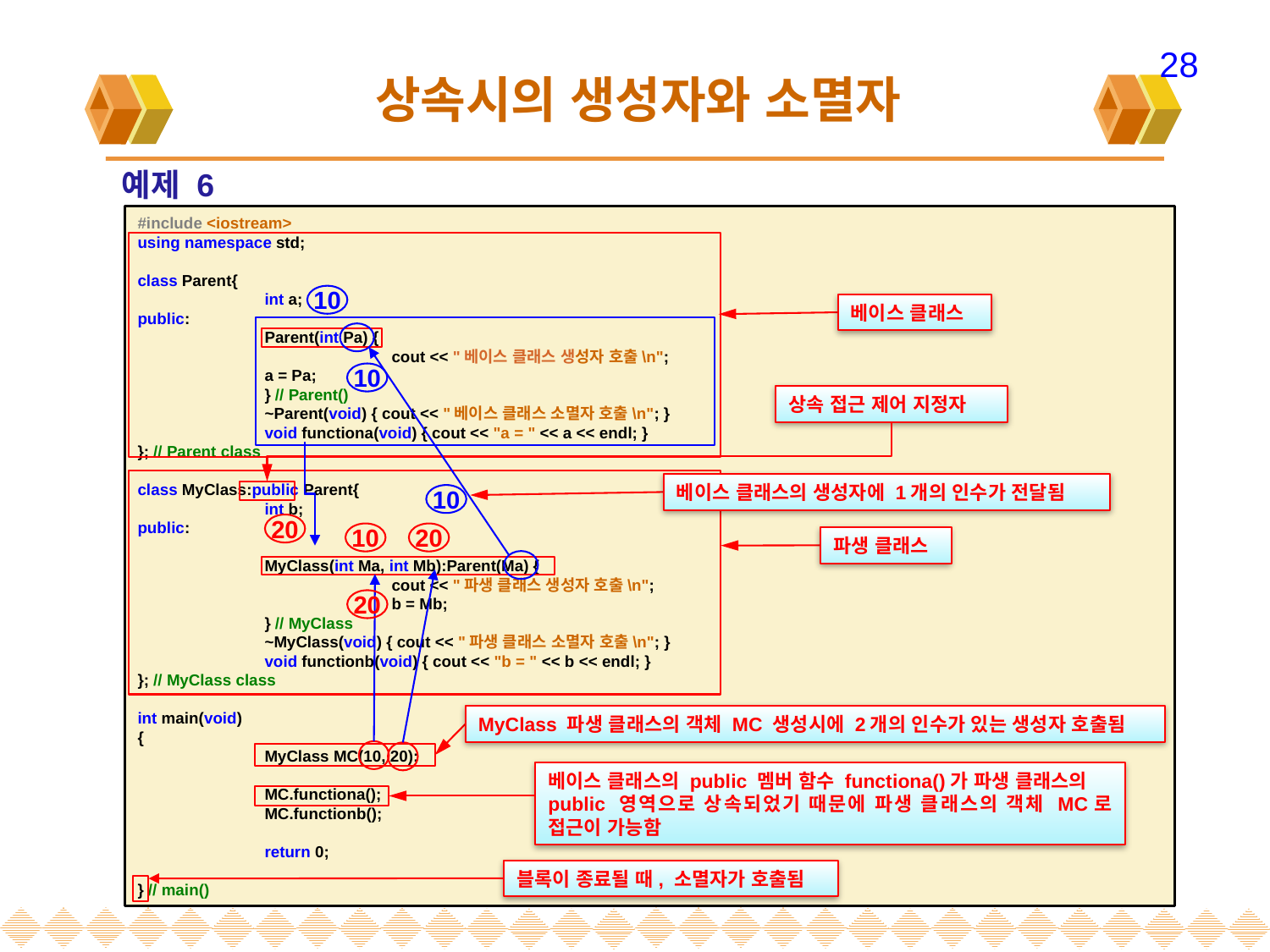

28
# 상속시의 생성자와 소멸자
예제 6
#include <iostream>
using namespace std;

class Parent{
	int a;
public:
	Parent(int Pa) {
		cout << "베이스 클래스 생성자 호출\n";
                        	a = Pa;
	} // Parent()
	~Parent(void) { cout << "베이스 클래스 소멸자 호출\n"; }
	void functiona(void) { cout << "a = " << a << endl; }
}; // Parent class

class MyClass:public Parent{
	int b;
public:

	MyClass(int Ma, int Mb):Parent(Ma) {
		cout << "파생 클래스 생성자 호출\n";
		b = Mb;
	} // MyClass
	~MyClass(void) { cout << "파생 클래스 소멸자 호출\n"; }
	void functionb(void) { cout << "b = " << b << endl; }
}; // MyClass class

int main(void)
{
	MyClass MC(10, 20);

	MC.functiona();
	MC.functionb();

	return 0;

} // main()

10
베이스 클래스

10
상속 접근 제어 지정자

베이스 클래스의 생성자에 1개의 인수가 전달됨

10
20
10
20
파생 클래스

20
MyClass 파생 클래스의 객체 MC 생성시에 2개의 인수가 있는 생성자 호출됨

베이스 클래스의 public 멤버 함수 functiona()가 파생 클래스의
public 영역으로 상속되었기 때문에 파생 클래스의 객체 MC로 접근이 가능함

블록이 종료될 때, 소멸자가 호출됨